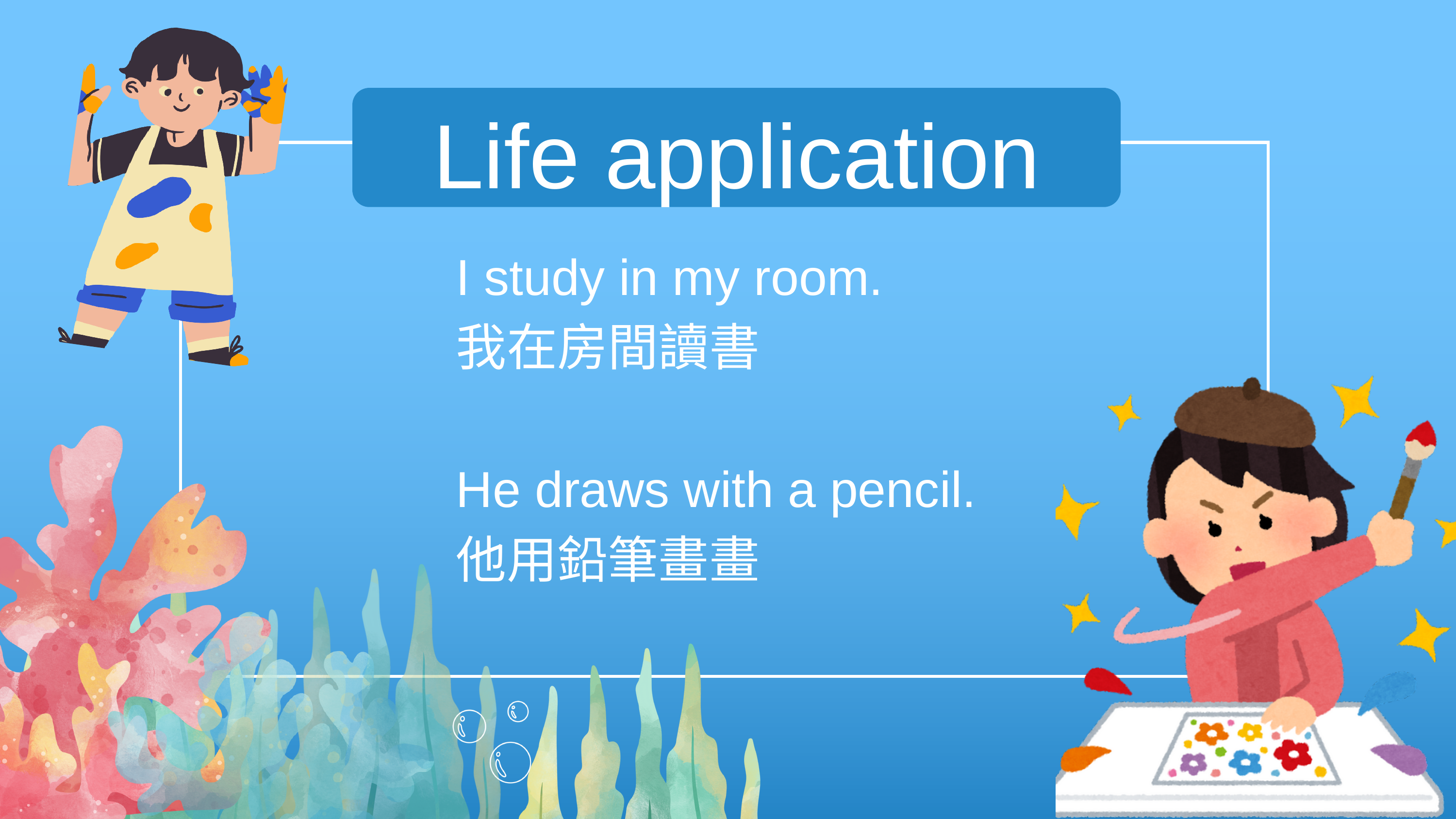

Life application

I study in my room.
我在房間讀書

He draws with a pencil.
他用鉛筆畫畫